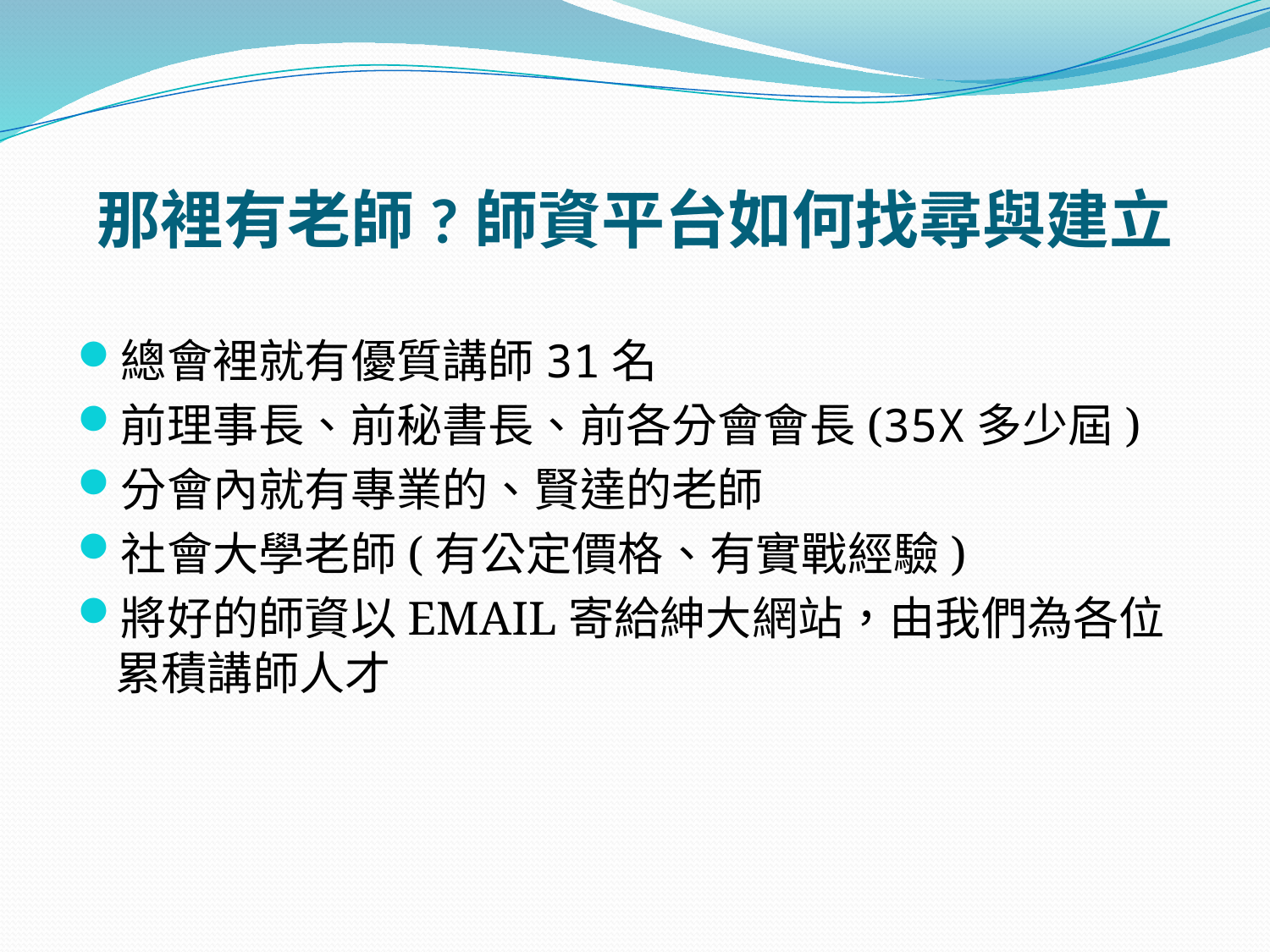

# 那裡有老師?師資平台如何找尋與建立
總會裡就有優質講師31名
前理事長、前秘書長、前各分會會長(35X多少屆)
分會內就有專業的、賢達的老師
社會大學老師(有公定價格、有實戰經驗)
將好的師資以EMAIL寄給紳大網站，由我們為各位累積講師人才